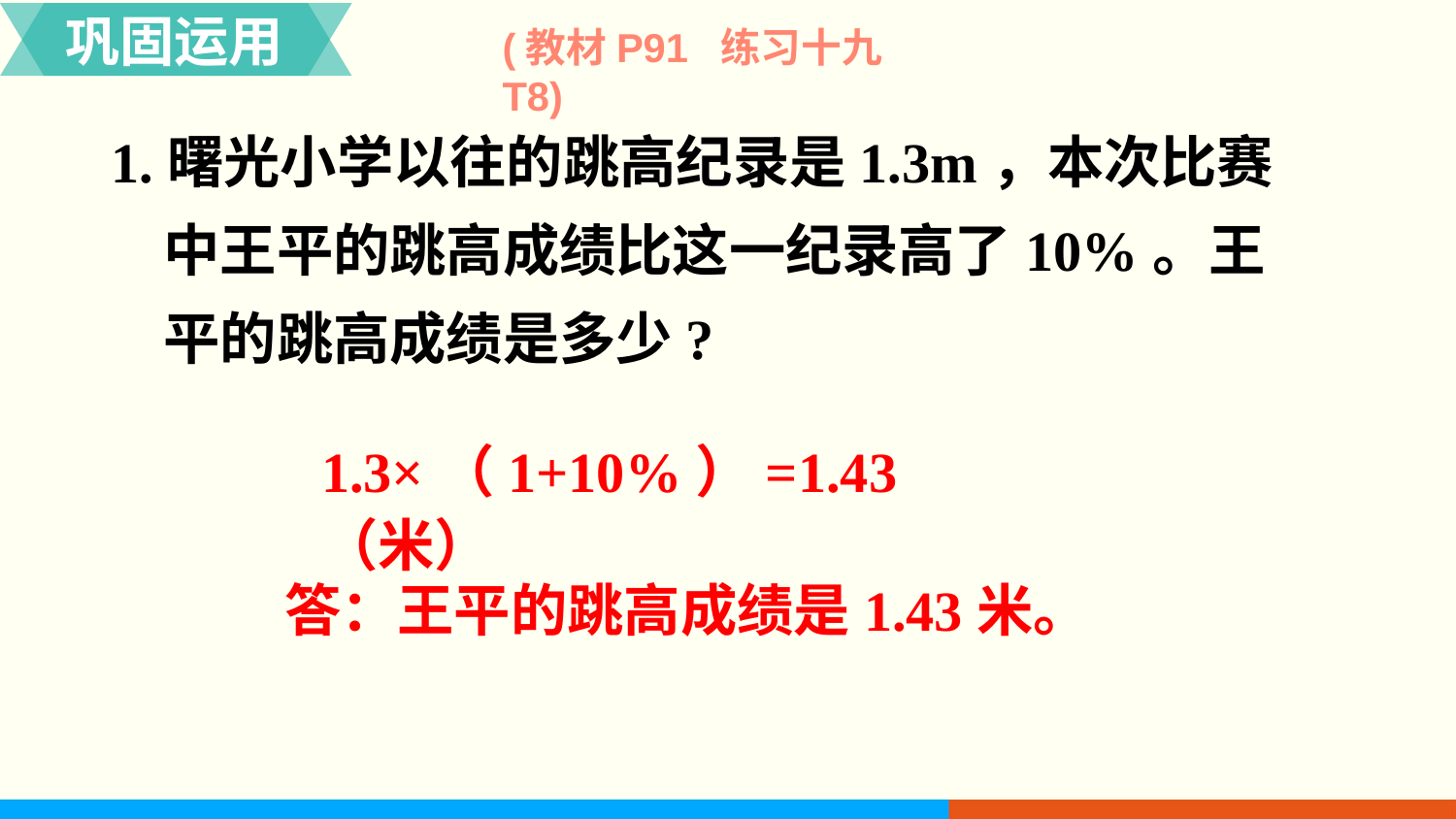

巩固运用

(教材P91  练习十九T8)
1.曙光小学以往的跳高纪录是1.3m，本次比赛
   中王平的跳高成绩比这一纪录高了10%。王
   平的跳高成绩是多少?
1.3×（1+10%）=1.43（米）
答：王平的跳高成绩是1.43米。